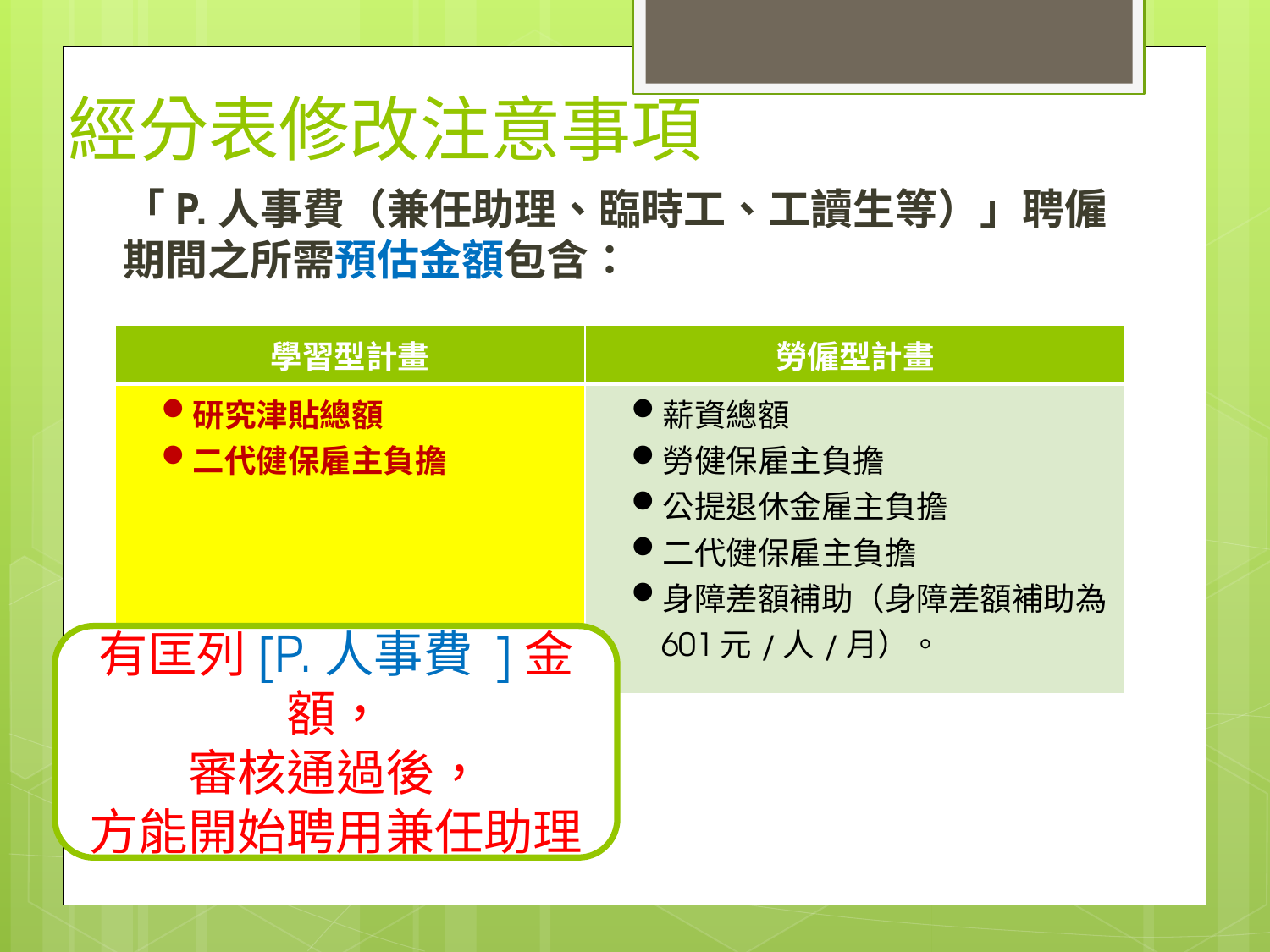

# 經分表修改注意事項
「P.人事費（兼任助理、臨時工、工讀生等）」聘僱期間之所需預估金額包含：

| 學習型計畫 | 勞僱型計畫 |
| --- | --- |
| 研究津貼總額 二代健保雇主負擔 | 薪資總額 勞健保雇主負擔 公提退休金雇主負擔 二代健保雇主負擔 身障差額補助（身障差額補助為601元/人/月）。 |
有匡列[P.人事費 ]金額，
審核通過後，
方能開始聘用兼任助理